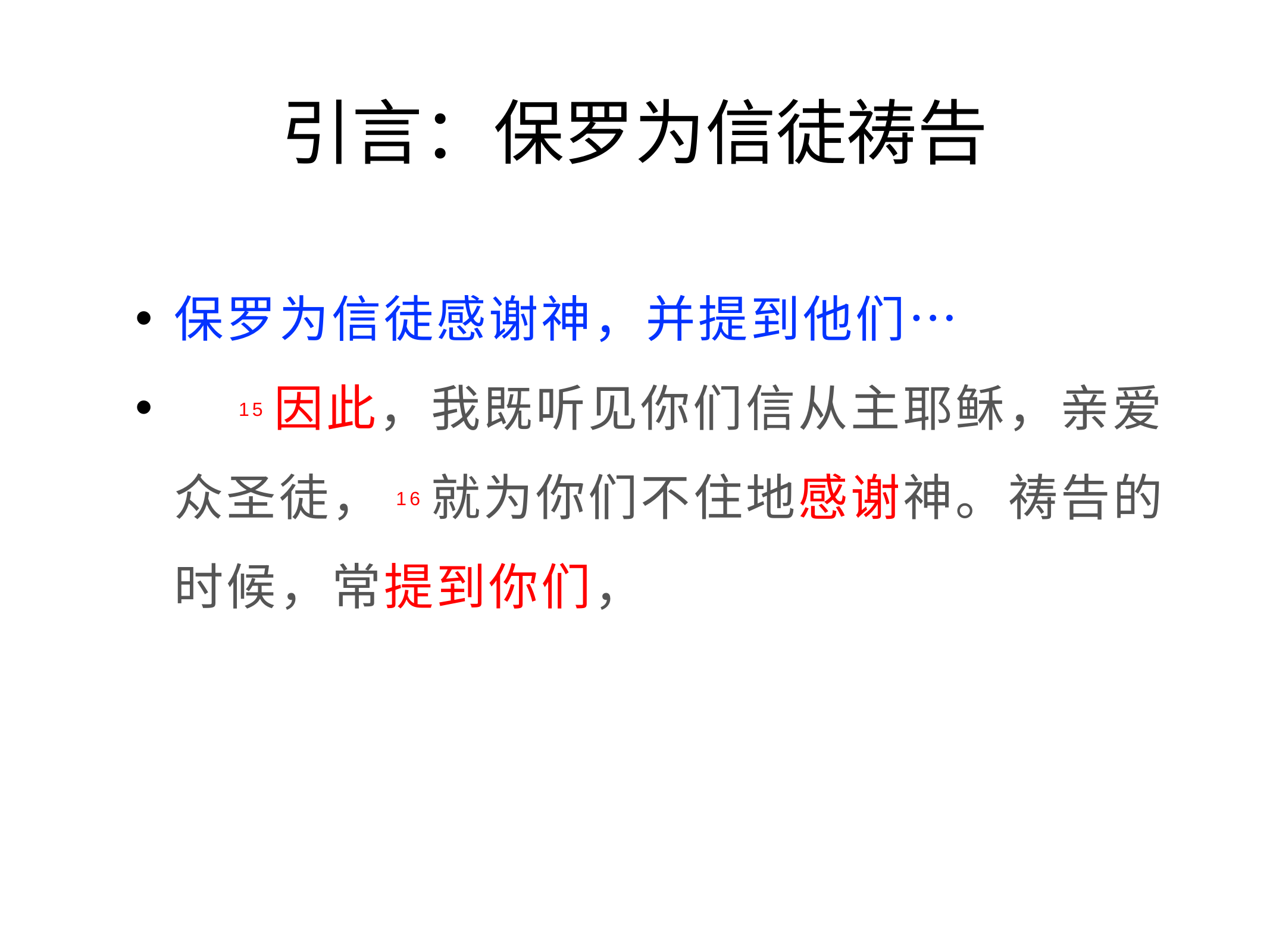

# 引言：保罗为信徒祷告
保罗为信徒感谢神，并提到他们…
　15因此，我既听见你们信从主耶稣，亲爱众圣徒，16就为你们不住地感谢神。祷告的时候，常提到你们，